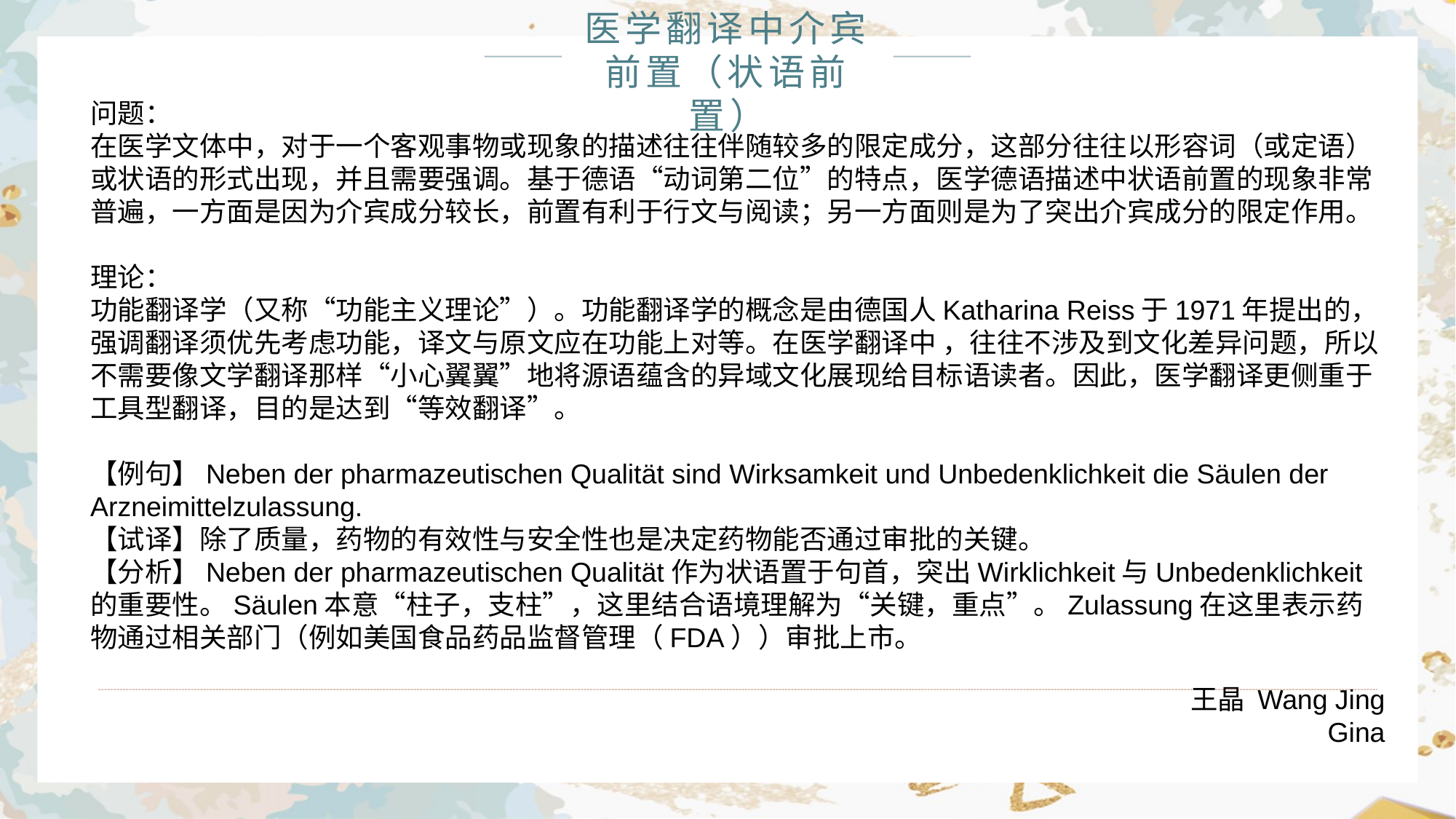

医学翻译中介宾前置（状语前置）

问题：
在医学文体中，对于一个客观事物或现象的描述往往伴随较多的限定成分，这部分往往以形容词（或定语）或状语的形式出现，并且需要强调。基于德语“动词第二位”的特点，医学德语描述中状语前置的现象非常普遍，一方面是因为介宾成分较长，前置有利于行文与阅读；另一方面则是为了突出介宾成分的限定作用。

理论：
功能翻译学（又称“功能主义理论”）。功能翻译学的概念是由德国人Katharina Reiss于1971年提出的，强调翻译须优先考虑功能，译文与原文应在功能上对等。在医学翻译中 ，往往不涉及到文化差异问题，所以不需要像文学翻译那样“小心翼翼”地将源语蕴含的异域文化展现给目标语读者。因此，医学翻译更侧重于工具型翻译，目的是达到“等效翻译”。

【例句】Neben der pharmazeutischen Qualität sind Wirksamkeit und Unbedenklichkeit die Säulen der Arzneimittelzulassung.
【试译】除了质量，药物的有效性与安全性也是决定药物能否通过审批的关键。
【分析】Neben der pharmazeutischen Qualität作为状语置于句首，突出Wirklichkeit与Unbedenklichkeit的重要性。Säulen本意“柱子，支柱”，这里结合语境理解为“关键，重点”。Zulassung在这里表示药物通过相关部门（例如美国食品药品监督管理（FDA））审批上市。

王晶 Wang Jing
Gina